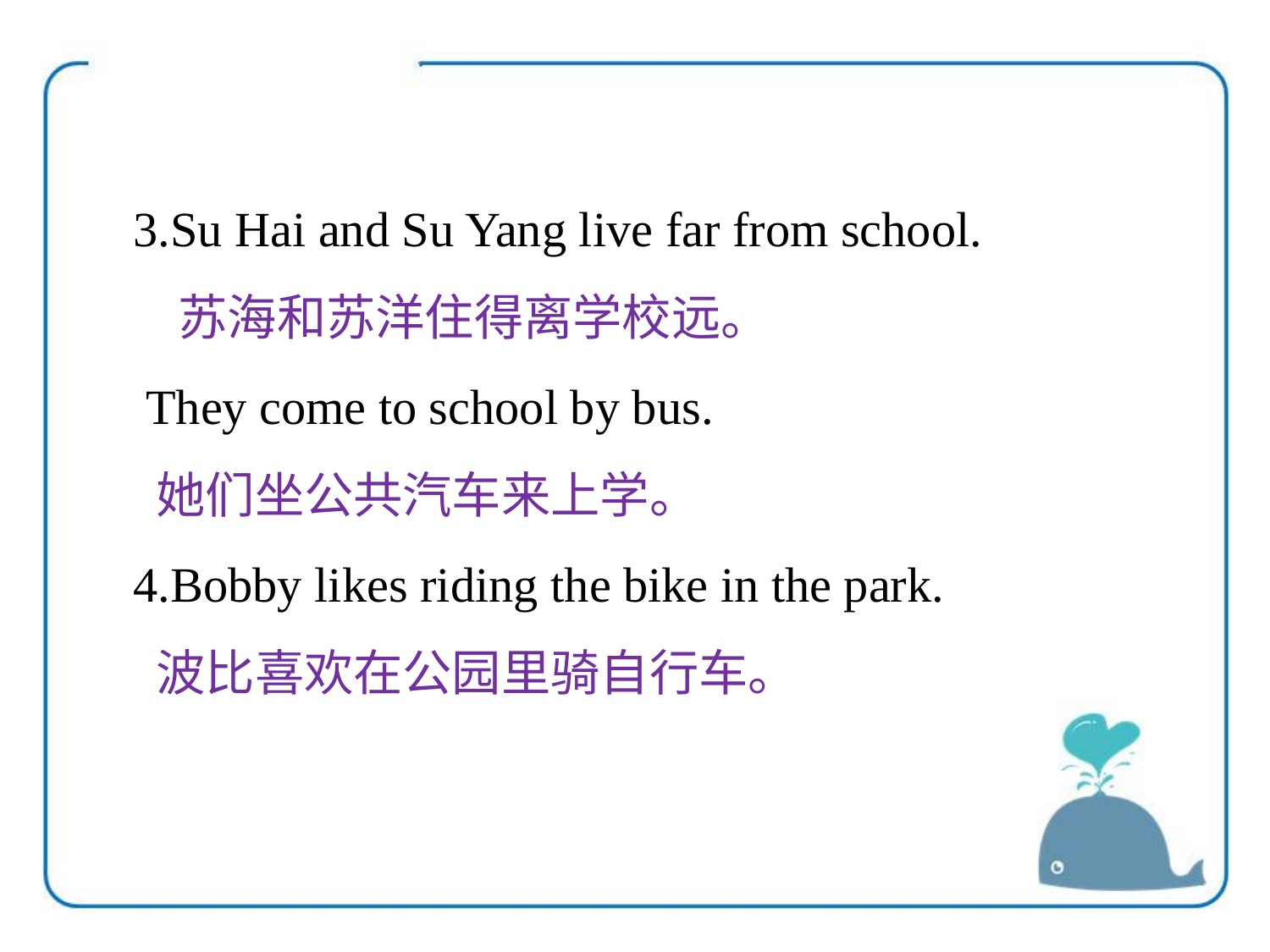

3.Su Hai and Su Yang live far from school.
   苏海和苏洋住得离学校远。
 They come to school by bus.
 她们坐公共汽车来上学。
4.Bobby likes riding the bike in the park.
 波比喜欢在公园里骑自行车。